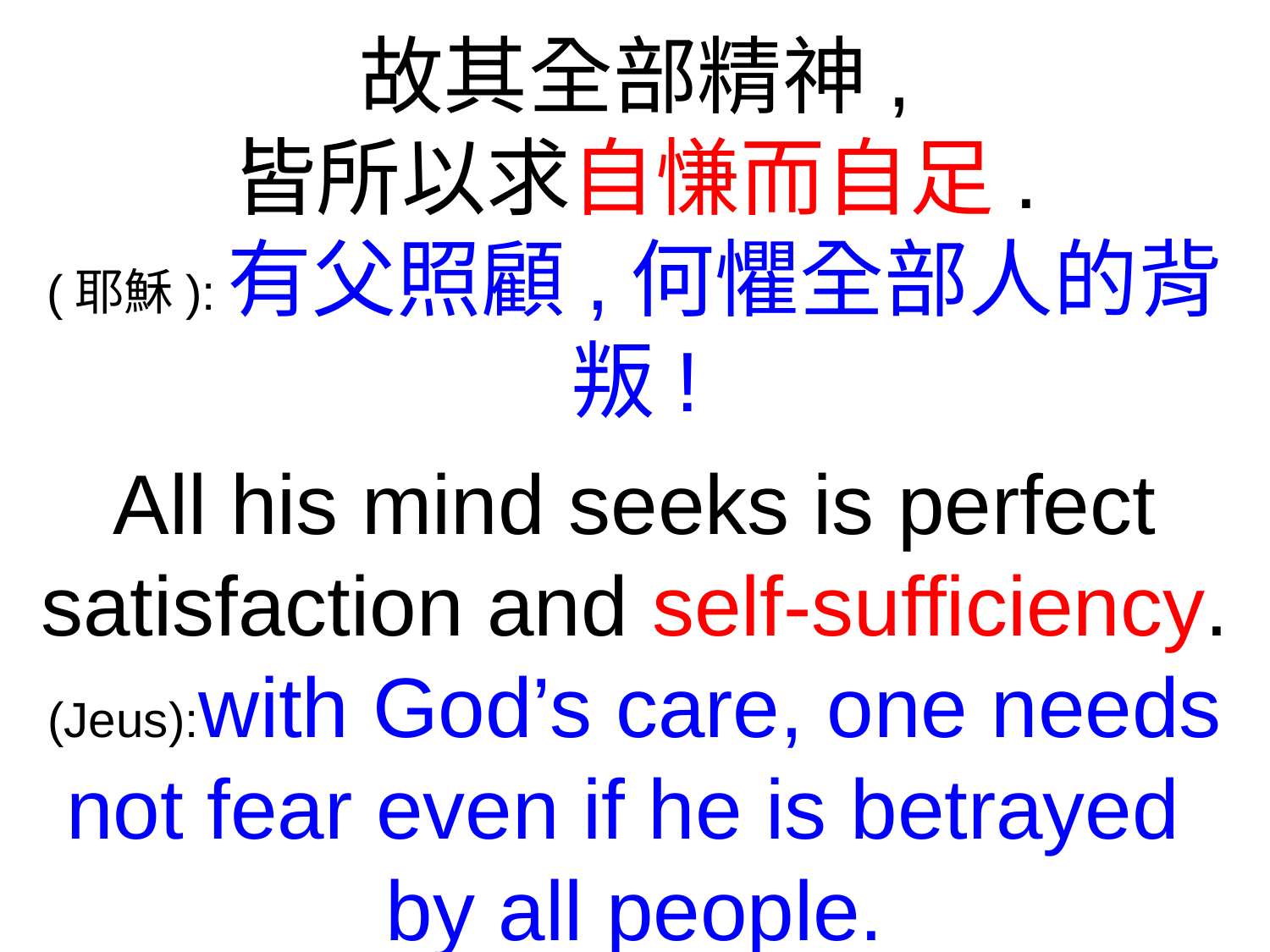

故其全部精神,
皆所以求自慊而自足.
(耶穌):有父照顧,何懼全部人的背叛!
All his mind seeks is perfect satisfaction and self-sufficiency. (Jeus):with God’s care, one needs not fear even if he is betrayed
by all people.